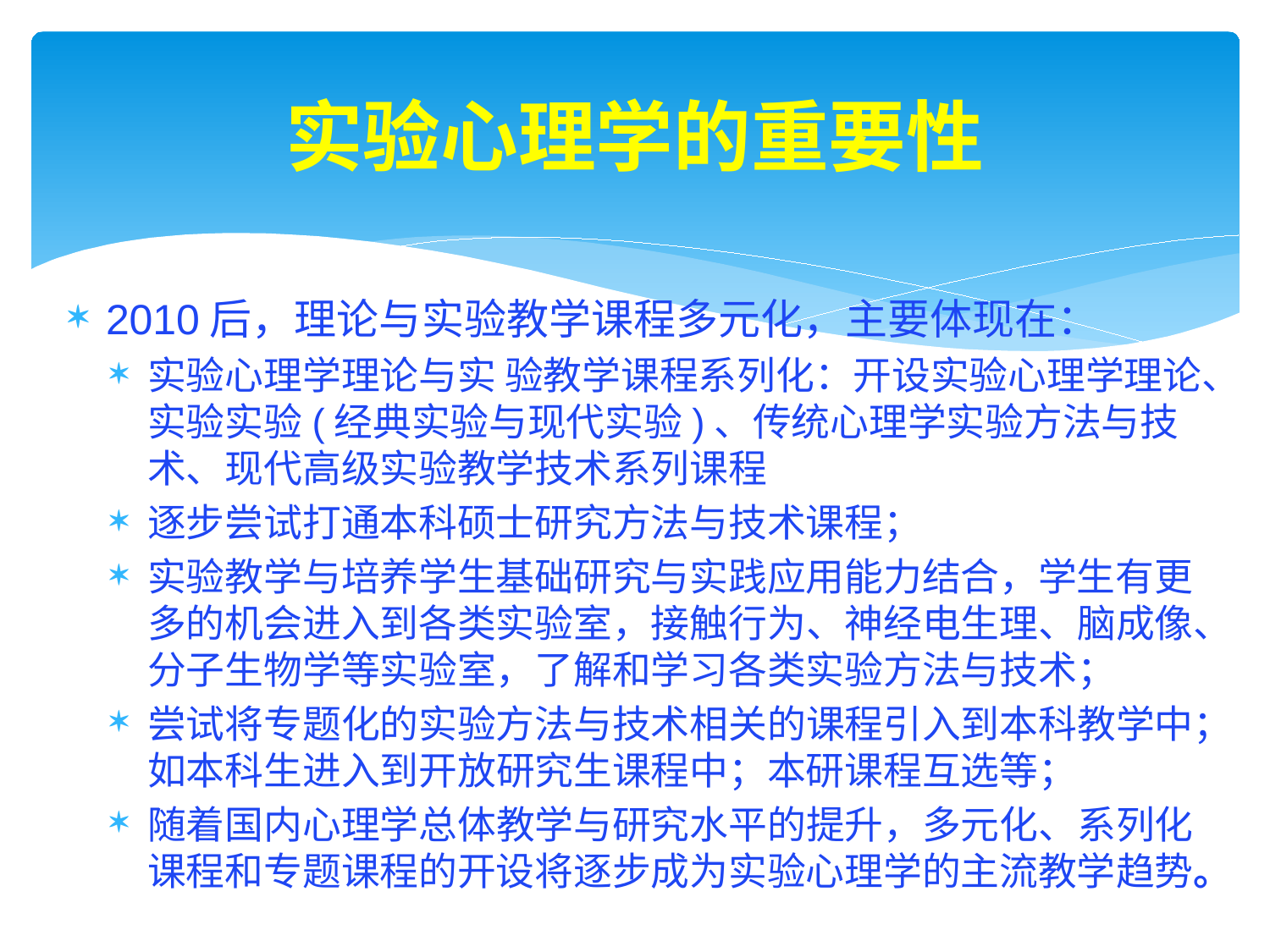

# 实验心理学的重要性
2010后，理论与实验教学课程多元化，主要体现在：
实验心理学理论与实 验教学课程系列化：开设实验心理学理论、实验实验(经典实验与现代实验)、传统心理学实验方法与技术、现代高级实验教学技术系列课程
逐步尝试打通本科硕士研究方法与技术课程；
实验教学与培养学生基础研究与实践应用能力结合，学生有更多的机会进入到各类实验室，接触行为、神经电生理、脑成像、分子生物学等实验室，了解和学习各类实验方法与技术；
尝试将专题化的实验方法与技术相关的课程引入到本科教学中；如本科生进入到开放研究生课程中；本研课程互选等；
随着国内心理学总体教学与研究水平的提升，多元化、系列化课程和专题课程的开设将逐步成为实验心理学的主流教学趋势。